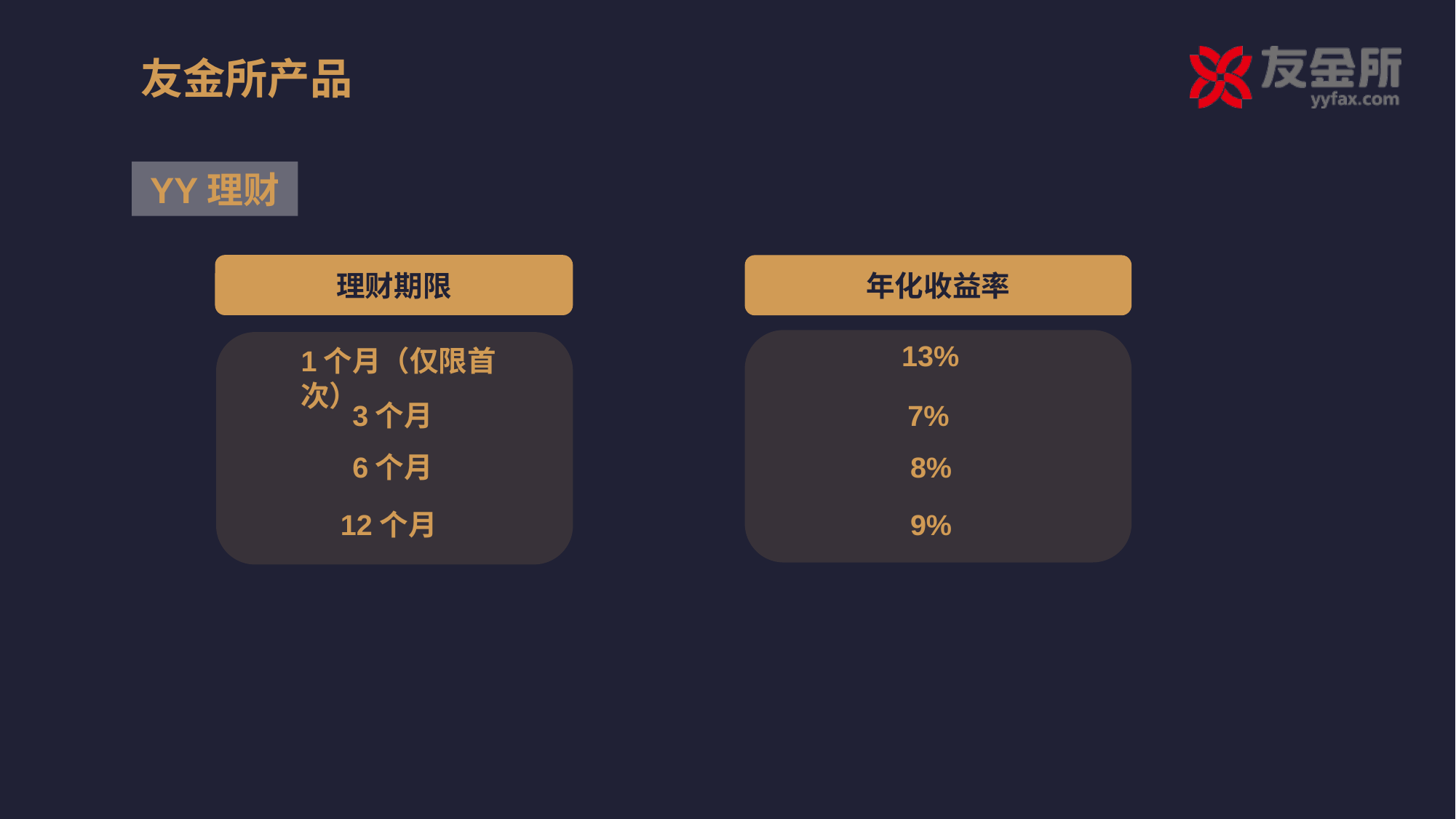

友金所产品
2
YY理财
理财期限
年化收益率

13%
1个月（仅限首次）
3个月
7%
6个月
8%
12个月
9%